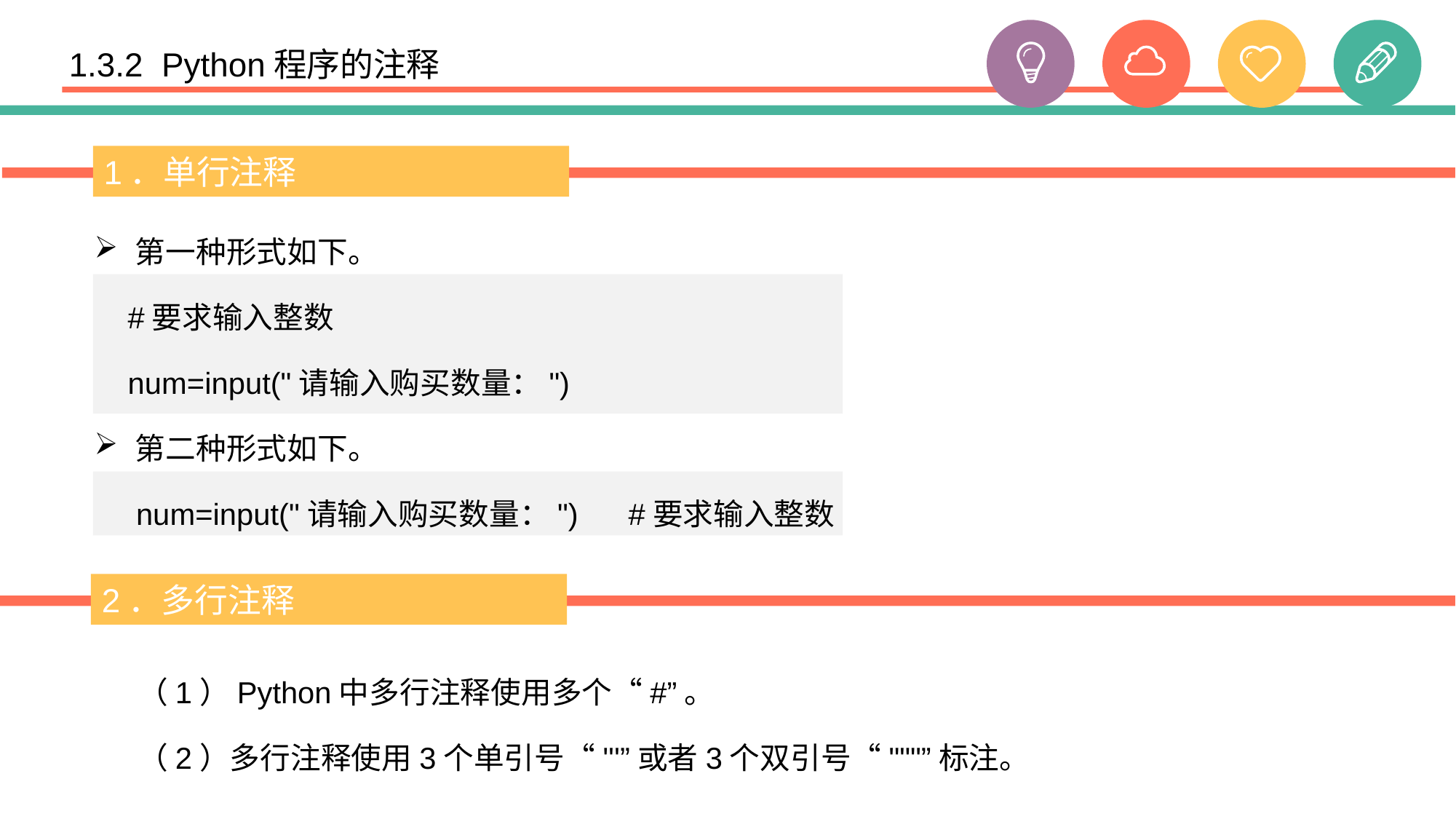

# 1.3.2  Python程序的注释
1．单行注释

第一种形式如下。
    #要求输入整数
    num=input("请输入购买数量：")
第二种形式如下。
     num=input("请输入购买数量：")      #要求输入整数

2．多行注释

（1）Python中多行注释使用多个“#”。
（2）多行注释使用3个单引号“'''”或者3个双引号“"""”标注。